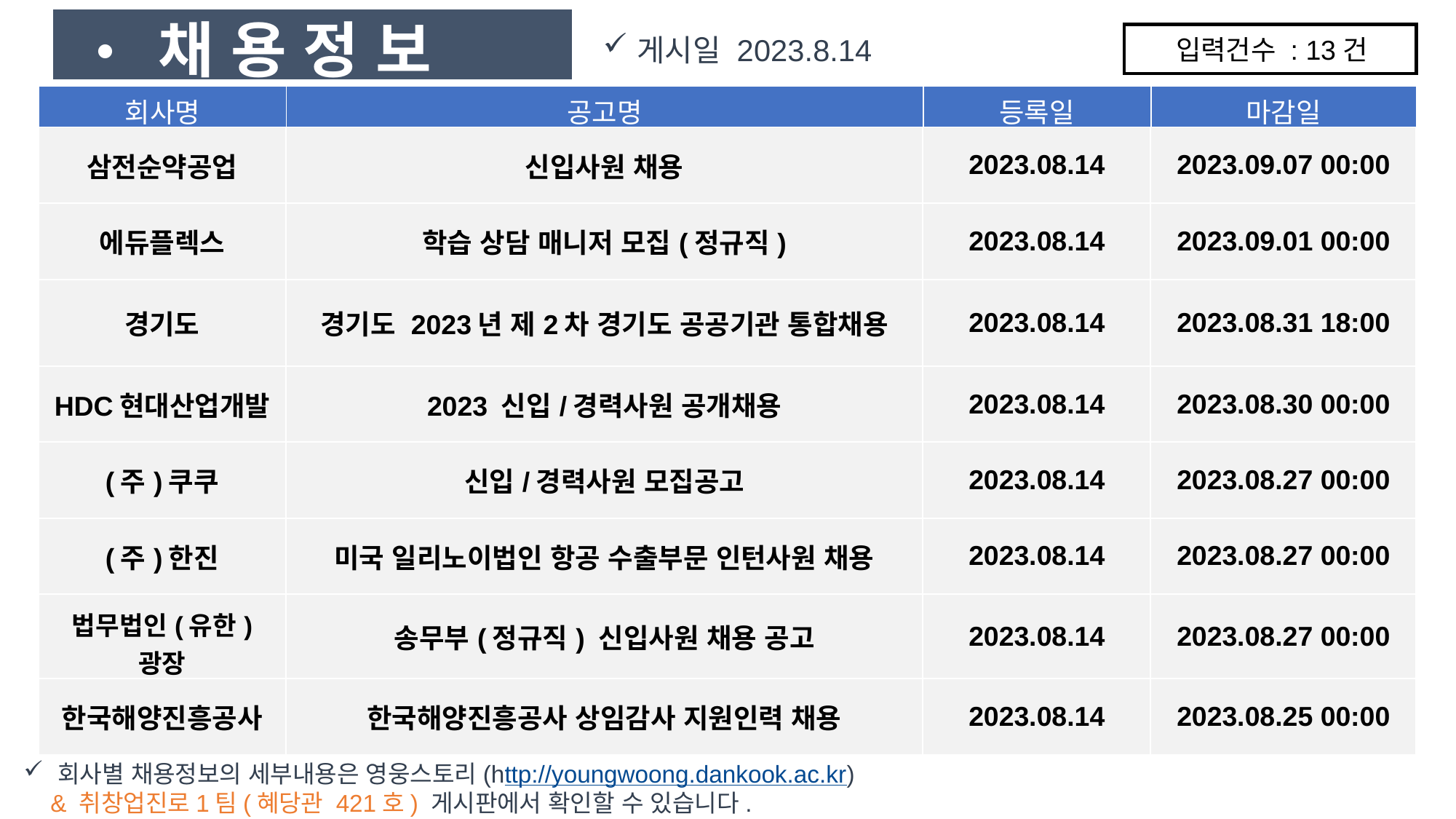

• 채 용 정 보

게시일 2023.8.14
입력건수 : 13건
| 회사명 | 공고명 | 등록일 | 마감일 |
| --- | --- | --- | --- |

| 삼전순약공업 | 신입사원 채용 | 2023.08.14 | 2023.09.07 00:00 |
| --- | --- | --- | --- |
| 에듀플렉스 | 학습 상담 매니저 모집(정규직) | 2023.08.14 | 2023.09.01 00:00 |
| 경기도 | 경기도 2023년 제2차 경기도 공공기관 통합채용 | 2023.08.14 | 2023.08.31 18:00 |
| HDC현대산업개발 | 2023 신입/경력사원 공개채용 | 2023.08.14 | 2023.08.30 00:00 |
| (주)쿠쿠 | 신입/경력사원 모집공고 | 2023.08.14 | 2023.08.27 00:00 |
| (주)한진 | 미국 일리노이법인 항공 수출부문 인턴사원 채용 | 2023.08.14 | 2023.08.27 00:00 |
| 법무법인(유한) 광장 | 송무부(정규직) 신입사원 채용 공고 | 2023.08.14 | 2023.08.27 00:00 |
| 한국해양진흥공사 | 한국해양진흥공사 상임감사 지원인력 채용 | 2023.08.14 | 2023.08.25 00:00 |

회사별 채용정보의 세부내용은 영웅스토리(http://youngwoong.dankook.ac.kr)
    & 취창업진로1팀(혜당관 421호) 게시판에서 확인할 수 있습니다.